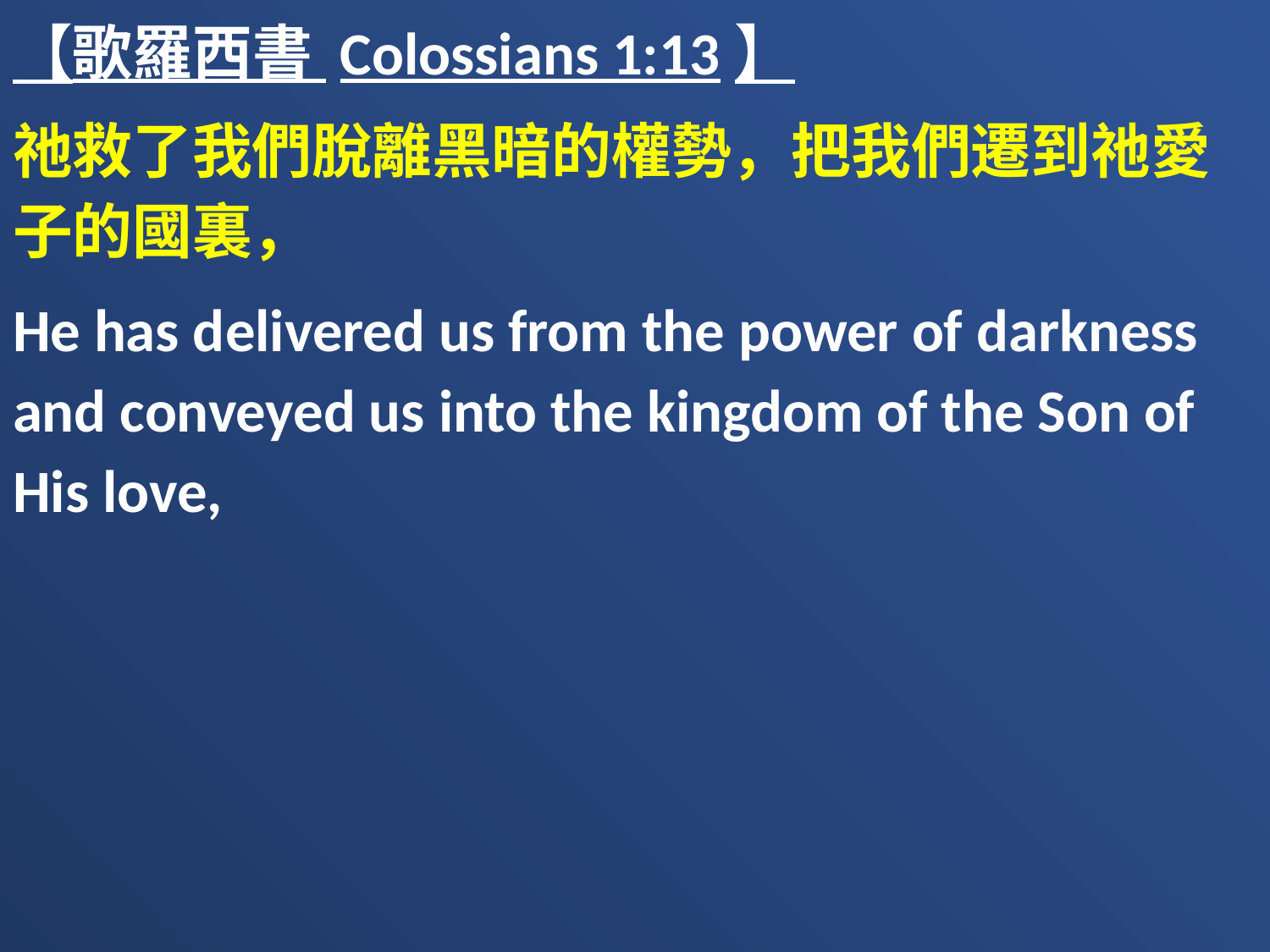

【歌羅西書 Colossians 1:13】
祂救了我們脫離黑暗的權勢，把我們遷到祂愛子的國裏，
He has delivered us from the power of darkness and conveyed us into the kingdom of the Son of His love,